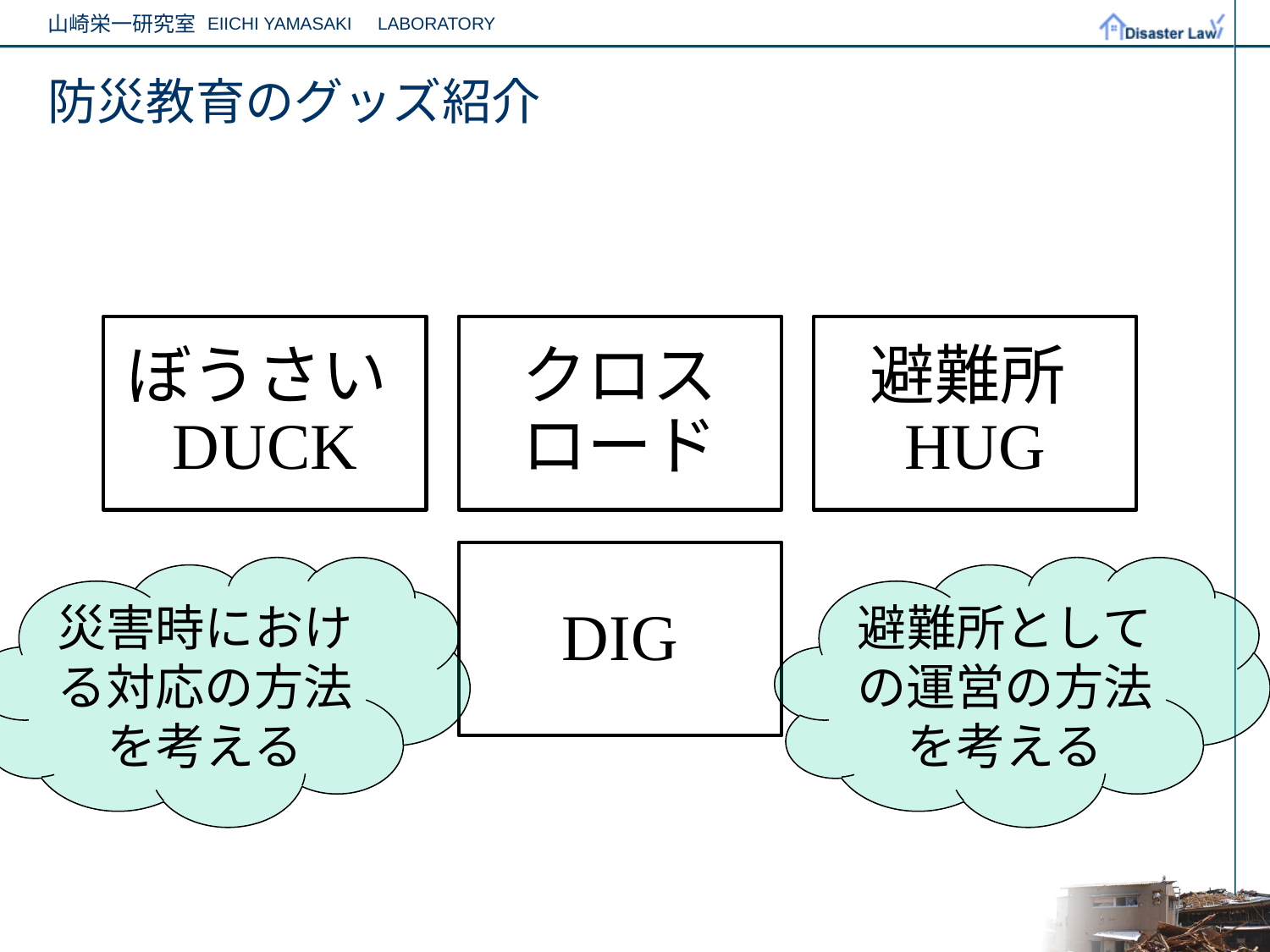

# 防災教育のグッズ紹介
ぼうさいDUCK
クロスロード
避難所HUG
DIG
災害時における対応の方法を考える
避難所としての運営の方法を考える